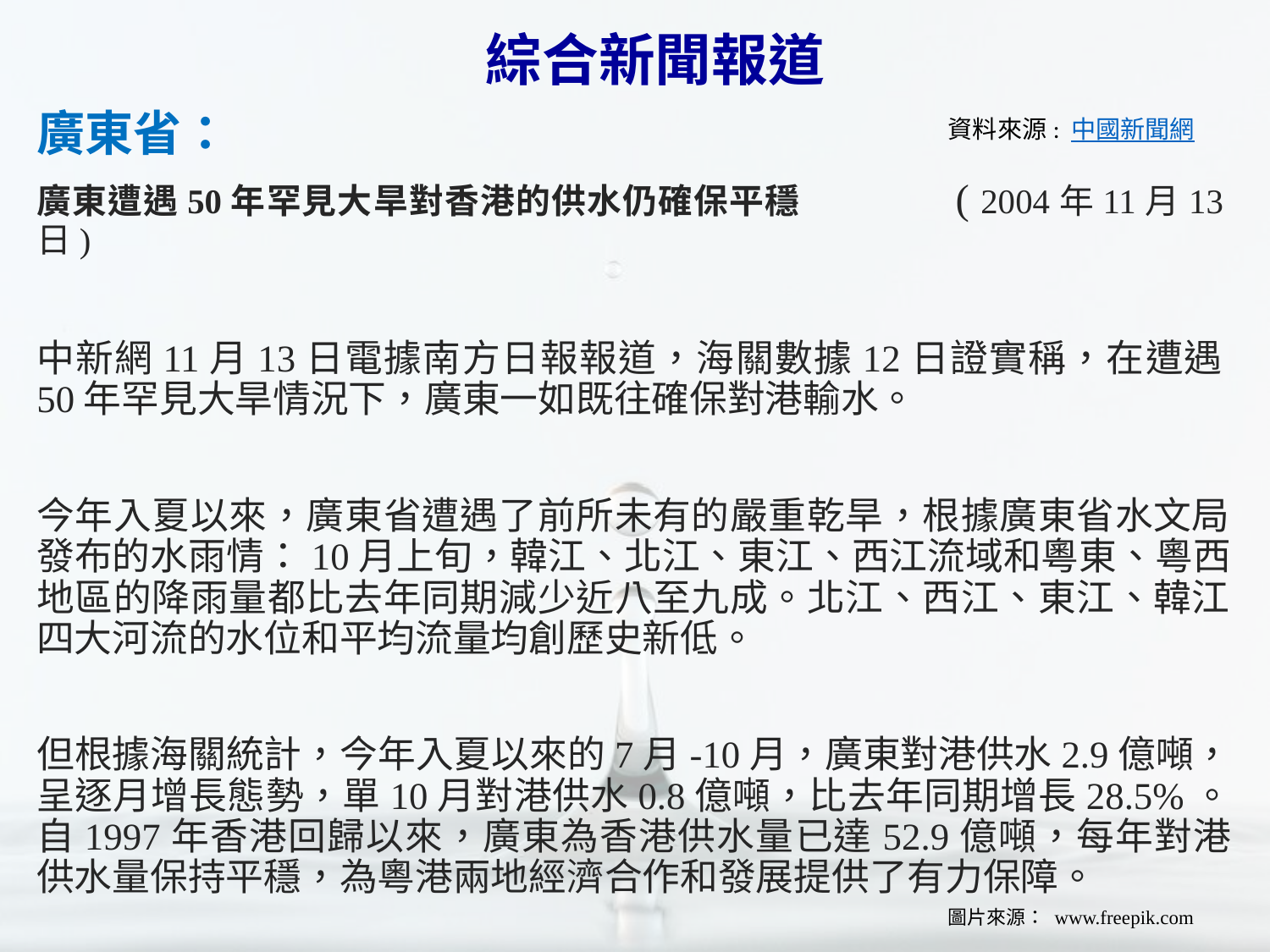

綜合新聞報道
廣東省：
廣東遭遇50年罕見大旱對香港的供水仍確保平穩              ( 2004年11月13日)

中新網11月13日電據南方日報報道，海關數據12日證實稱，在遭遇50年罕見大旱情況下，廣東一如既往確保對港輸水。

今年入夏以來，廣東省遭遇了前所未有的嚴重乾旱，根據廣東省水文局發布的水雨情：10月上旬，韓江、北江、東江、西江流域和粵東、粵西地區的降雨量都比去年同期減少近八至九成。北江、西江、東江、韓江四大河流的水位和平均流量均創歷史新低。

但根據海關統計，今年入夏以來的7月-10月，廣東對港供水2.9億噸，呈逐月增長態勢，單10月對港供水0.8億噸，比去年同期增長28.5%。自1997年香港回歸以來，廣東為香港供水量已達52.9億噸，每年對港供水量保持平穩，為粵港兩地經濟合作和發展提供了有力保障。
資料來源: 中國新聞網
圖片來源： www.freepik.com